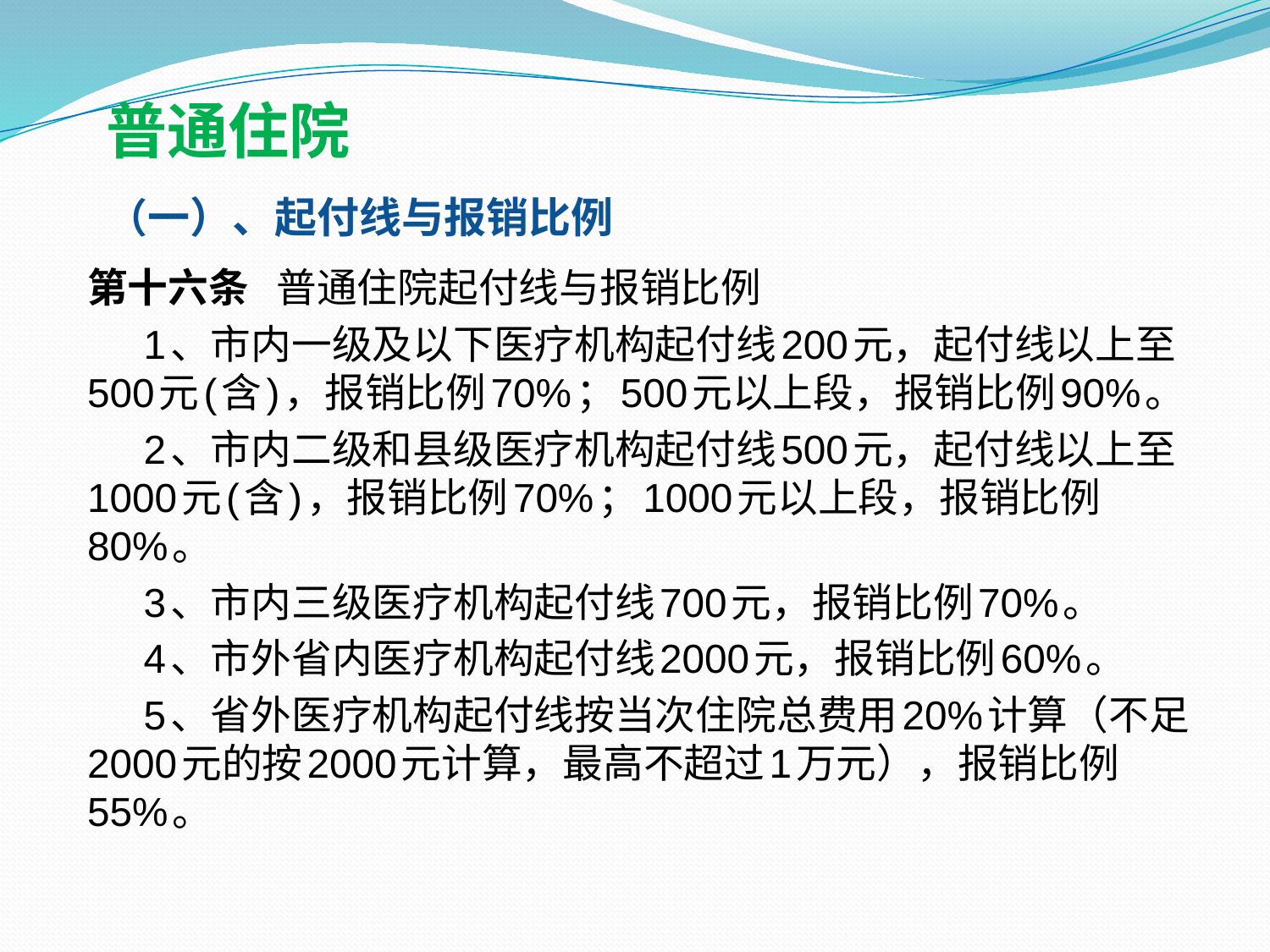

# 普通住院
  （一）、起付线与报销比例

第十六条   普通住院起付线与报销比例
     1、市内一级及以下医疗机构起付线200元，起付线以上至500元(含)，报销比例70%；500元以上段，报销比例90%。
     2、市内二级和县级医疗机构起付线500元，起付线以上至1000元(含)，报销比例70%；1000元以上段，报销比例80%。
     3、市内三级医疗机构起付线700元，报销比例70%。
     4、市外省内医疗机构起付线2000元，报销比例60%。
     5、省外医疗机构起付线按当次住院总费用20%计算（不足2000元的按2000元计算，最高不超过1万元），报销比例55%。